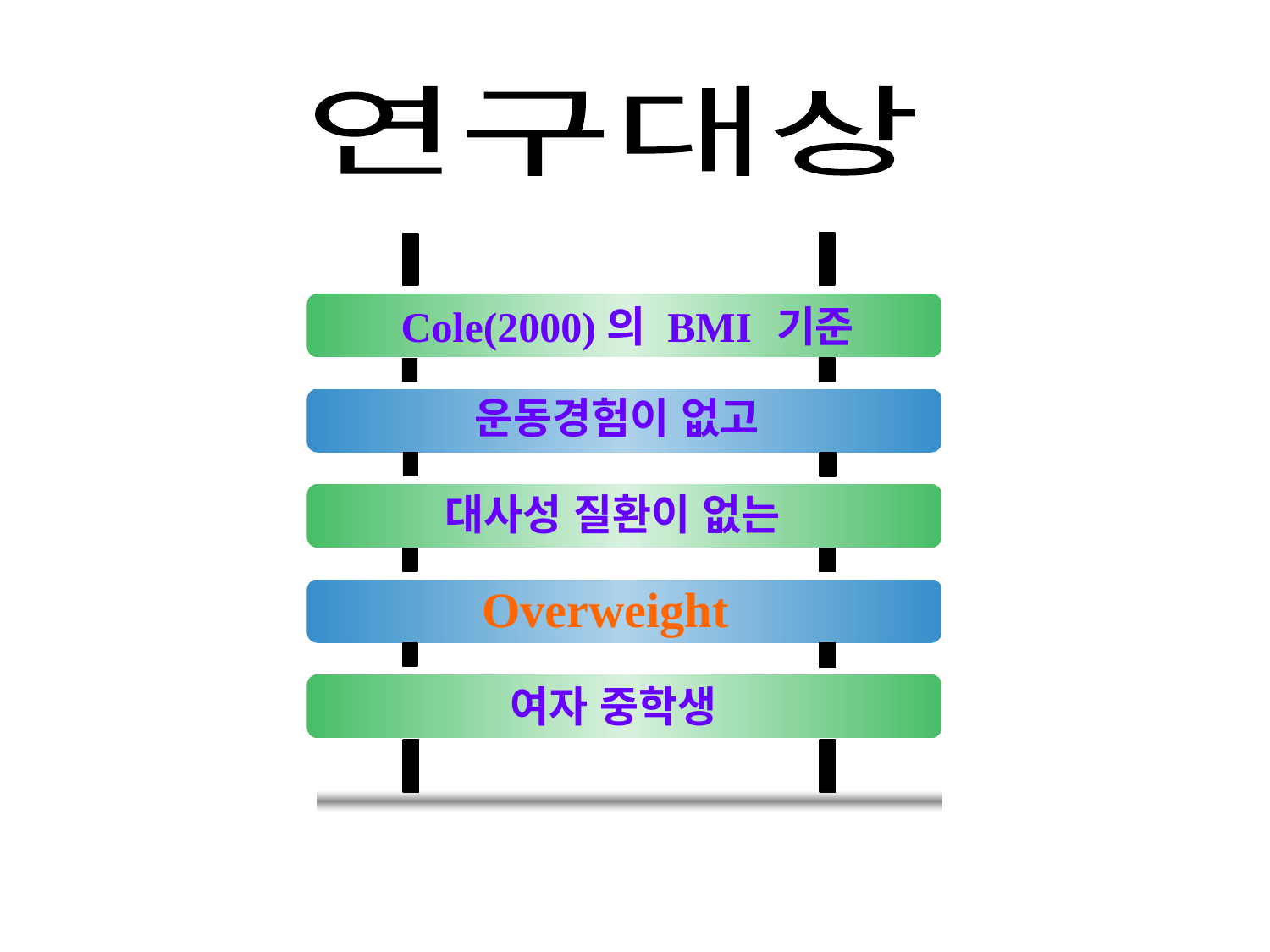

연구대상

Cole(2000)의 BMI 기준
운동경험이 없고

대사성 질환이 없는

Overweight

여자 중학생